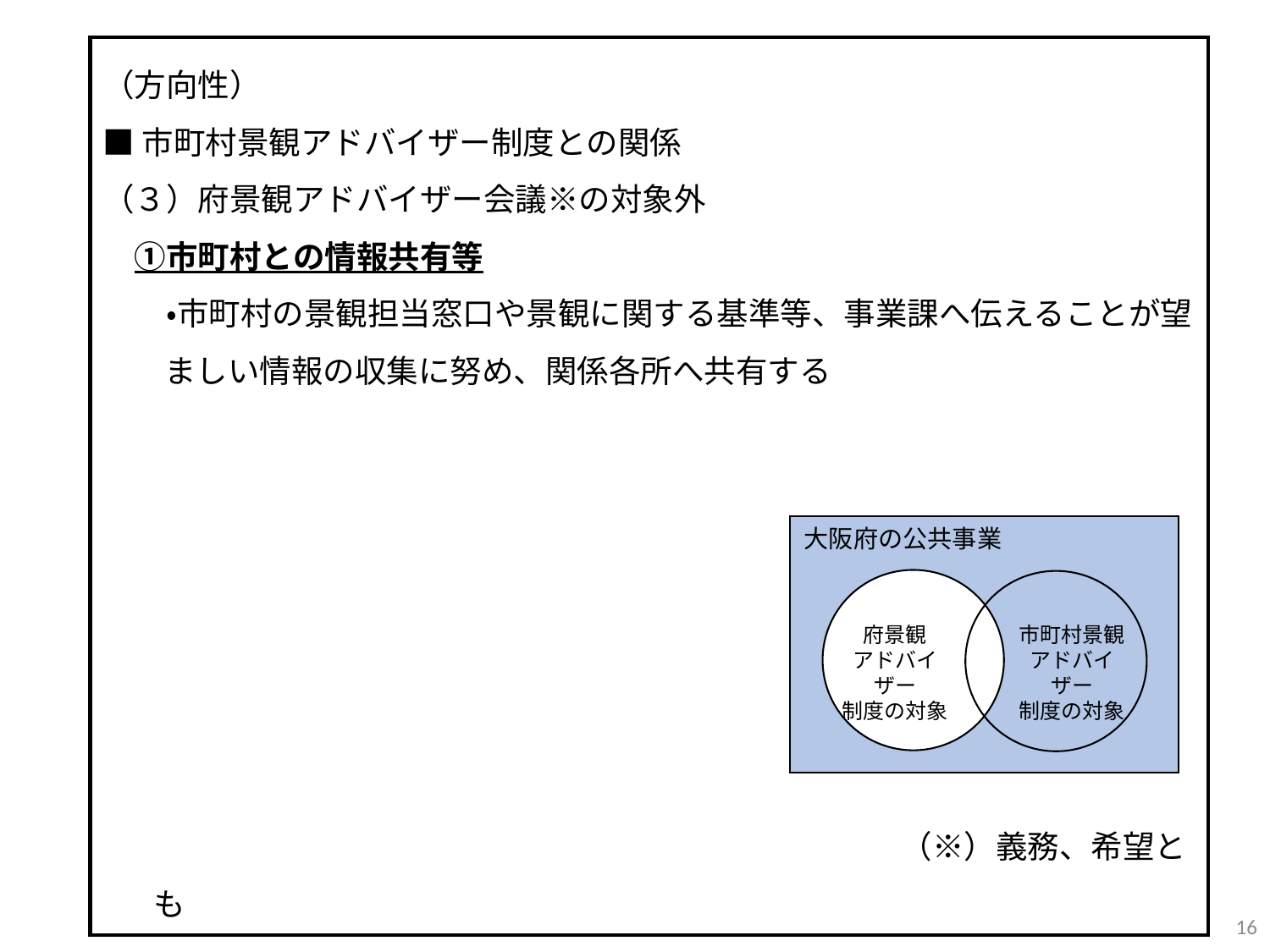

（方向性）
■市町村景観アドバイザー制度との関係
（３）府景観アドバイザー会議※の対象外
　①市町村との情報共有等
　　・市町村の景観担当窓口や景観に関する基準等、事業課へ伝えることが望ましい情報の収集に努め、関係各所へ共有する

（※）義務、希望とも

大阪府の公共事業

府景観
アドバイザー
制度の対象
市町村景観
アドバイザー
制度の対象
16